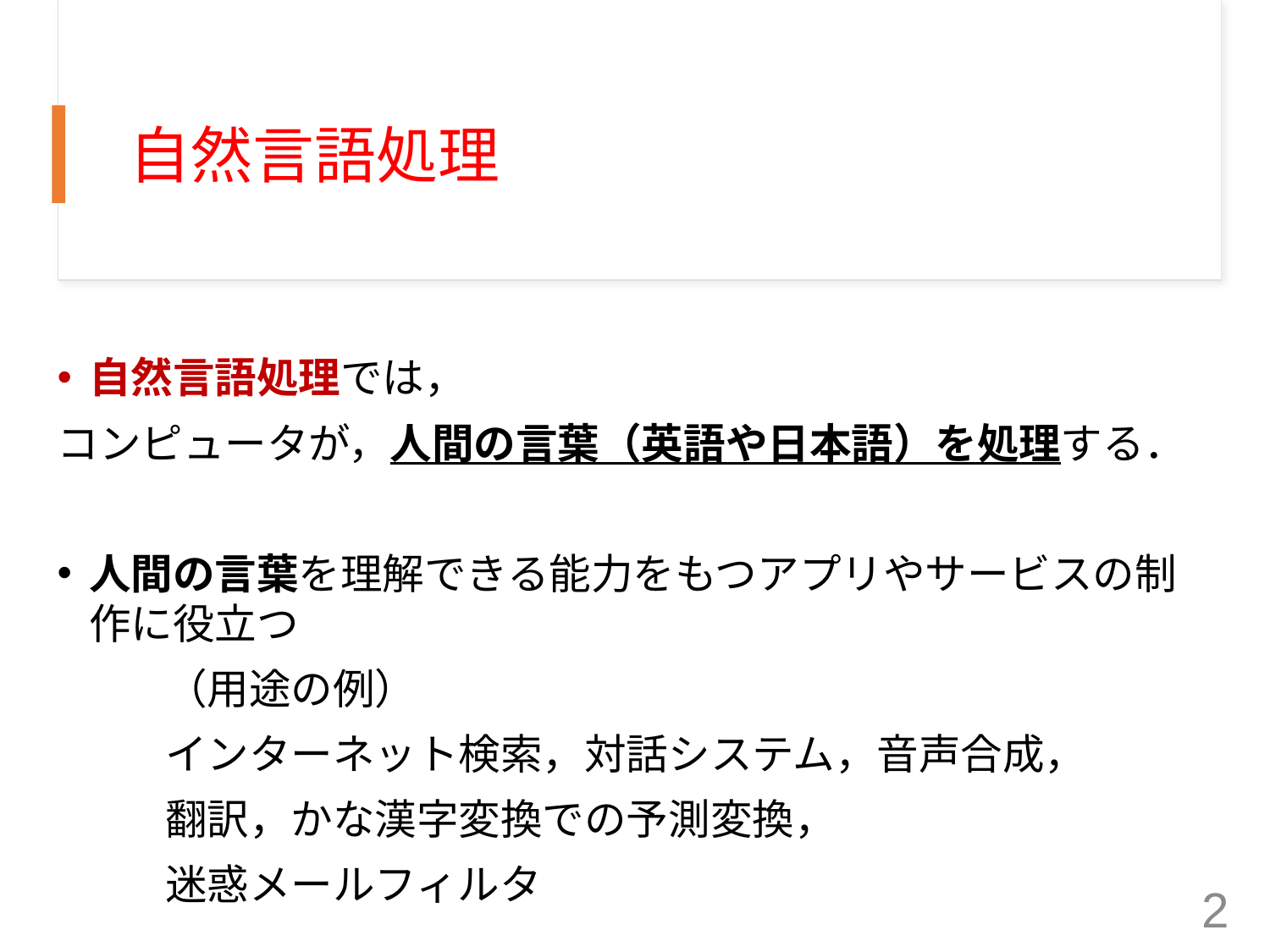

# 自然言語処理

自然言語処理では，
コンピュータが，人間の言葉（英語や日本語）を処理する．

人間の言葉を理解できる能力をもつアプリやサービスの制作に役立つ
	（用途の例）
	インターネット検索，対話システム，音声合成，
	翻訳，かな漢字変換での予測変換，
	迷惑メールフィルタ
2